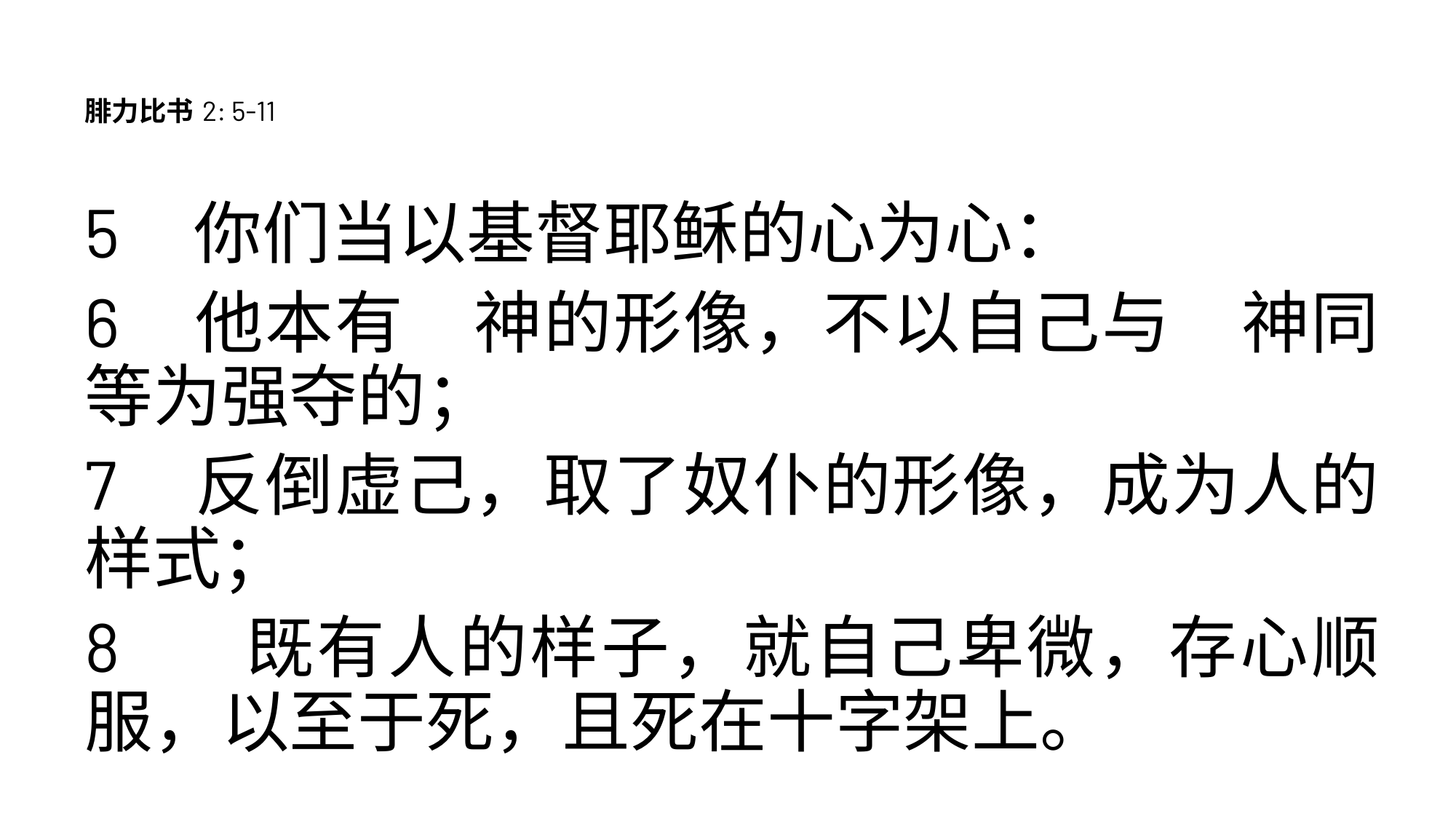

# 腓力比书 2: 5-11
5	你们当以基督耶稣的心为心：
6	他本有　神的形像，不以自己与　神同等为强夺的；
7	反倒虚己，取了奴仆的形像，成为人的样式；
8	  既有人的样子，就自己卑微，存心顺服，以至于死，且死在十字架上。